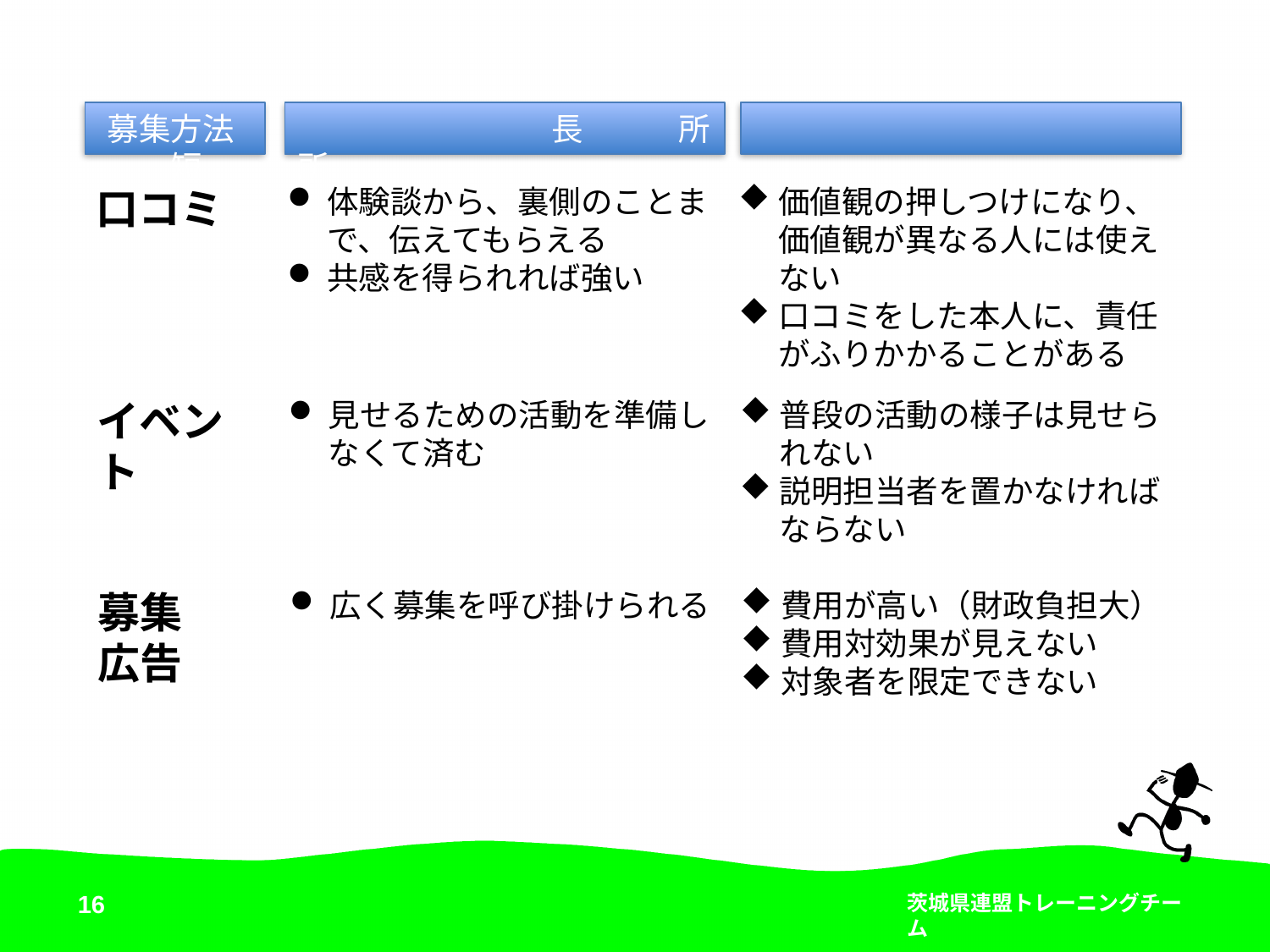

募集方法　　　　　　　　　　長　　　所　　　　　　　　　　　　　　　短　　　所

口コミ
体験談から、裏側のことまで、伝えてもらえる
共感を得られれば強い
価値観の押しつけになり、価値観が異なる人には使えない
口コミをした本人に、責任がふりかかることがある
イベント
見せるための活動を準備しなくて済む
普段の活動の様子は見せられない
説明担当者を置かなければならない
募集
広告
広く募集を呼び掛けられる
費用が高い（財政負担大）
費用対効果が見えない
対象者を限定できない
16
茨城県連盟トレーニングチーム